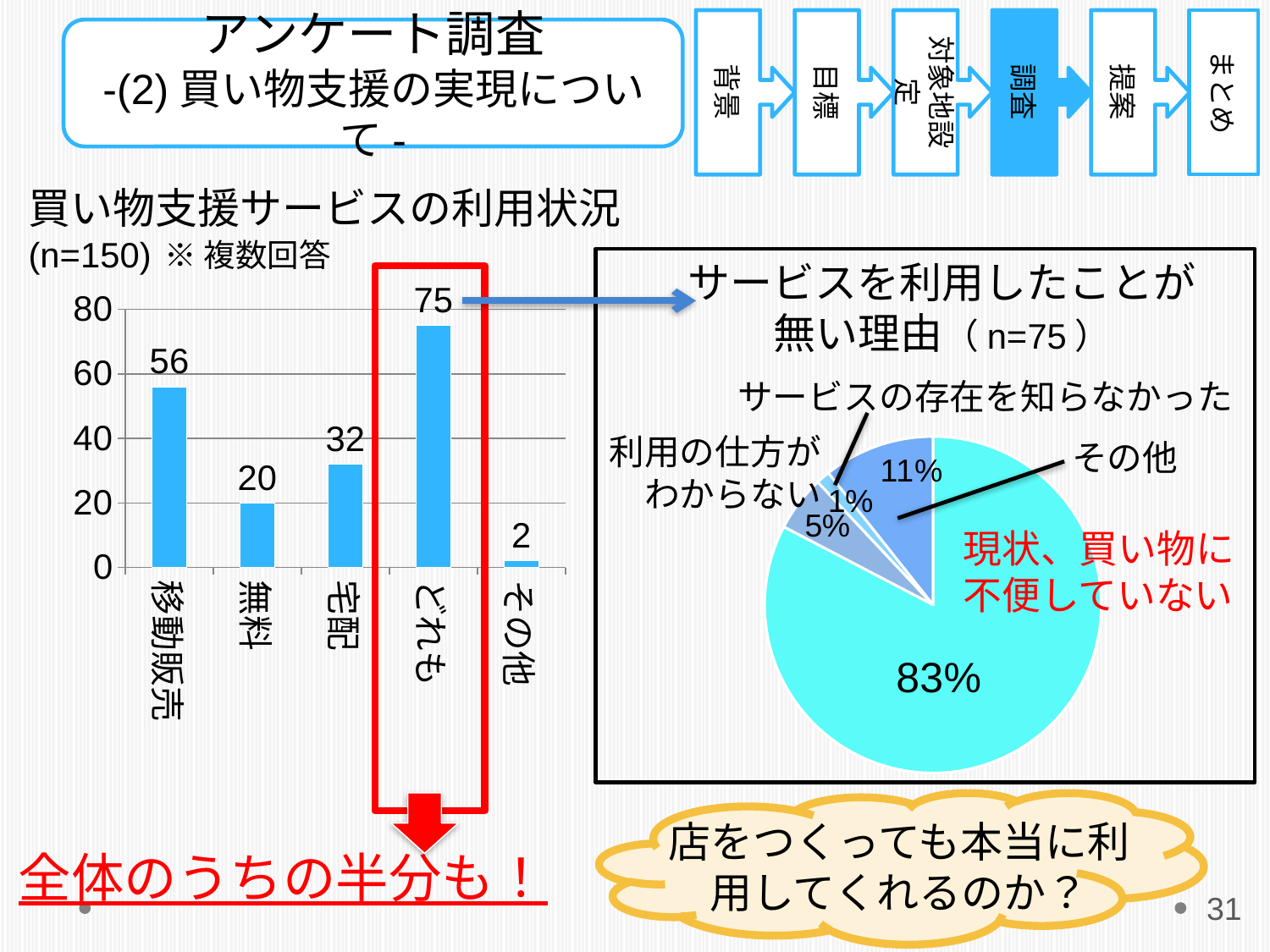

背景
目標
対象地設定
調査
提案
まとめ
アンケート調査
-(2)買い物支援の実現について-
買い物支援サービスの利用状況
(n=150)
※複数回答

サービスを利用したことが
無い理由（n=75）

### Chart

| Category |  |
|---|---|
| 移動販売 | 56.0 |
| 無料送迎バス | 20.0 |
| 宅配サービス | 32.0 |
| どれも利用したことが無い | 75.0 |
| その他 | 2.0 |
サービスの存在を知らなかった
利用の仕方が
　わからない
その他

### Chart

| Category |  |
|---|---|
| 現状、買い物に不便していないから | 62.0 |
| 利用の仕方がよくわからないから | 4.0 |
| サービスの存在を知らなかったから | 1.0 |
| その他 | 8.0 |
現状、買い物に
不便していない

店をつくっても本当に利用してくれるのか？
全体のうちの半分も！
31